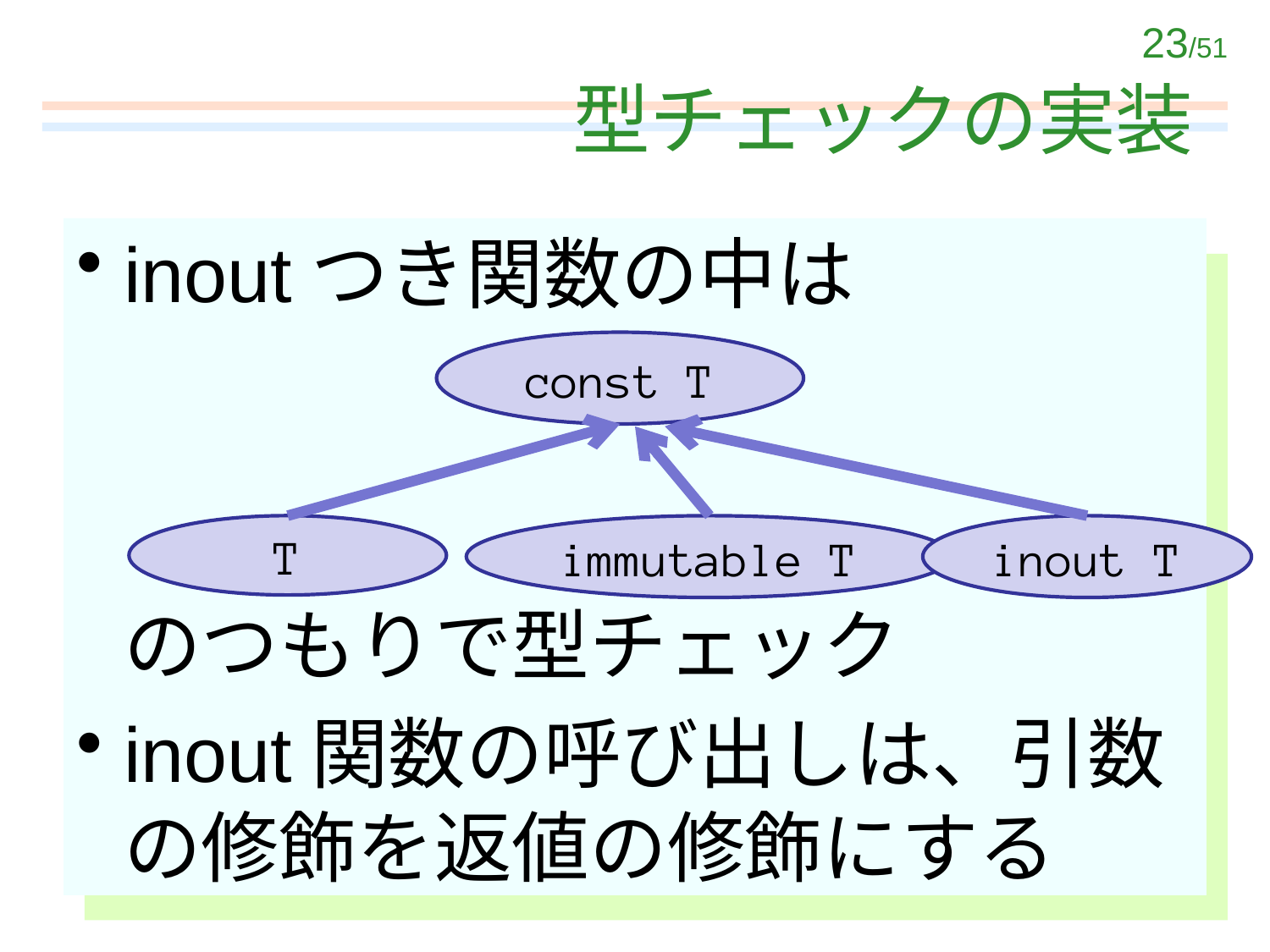

# 型チェックの実装
inoutつき関数の中は
のつもりで型チェック
inout関数の呼び出しは、引数の修飾を返値の修飾にする
const T
T
immutable T
inout T